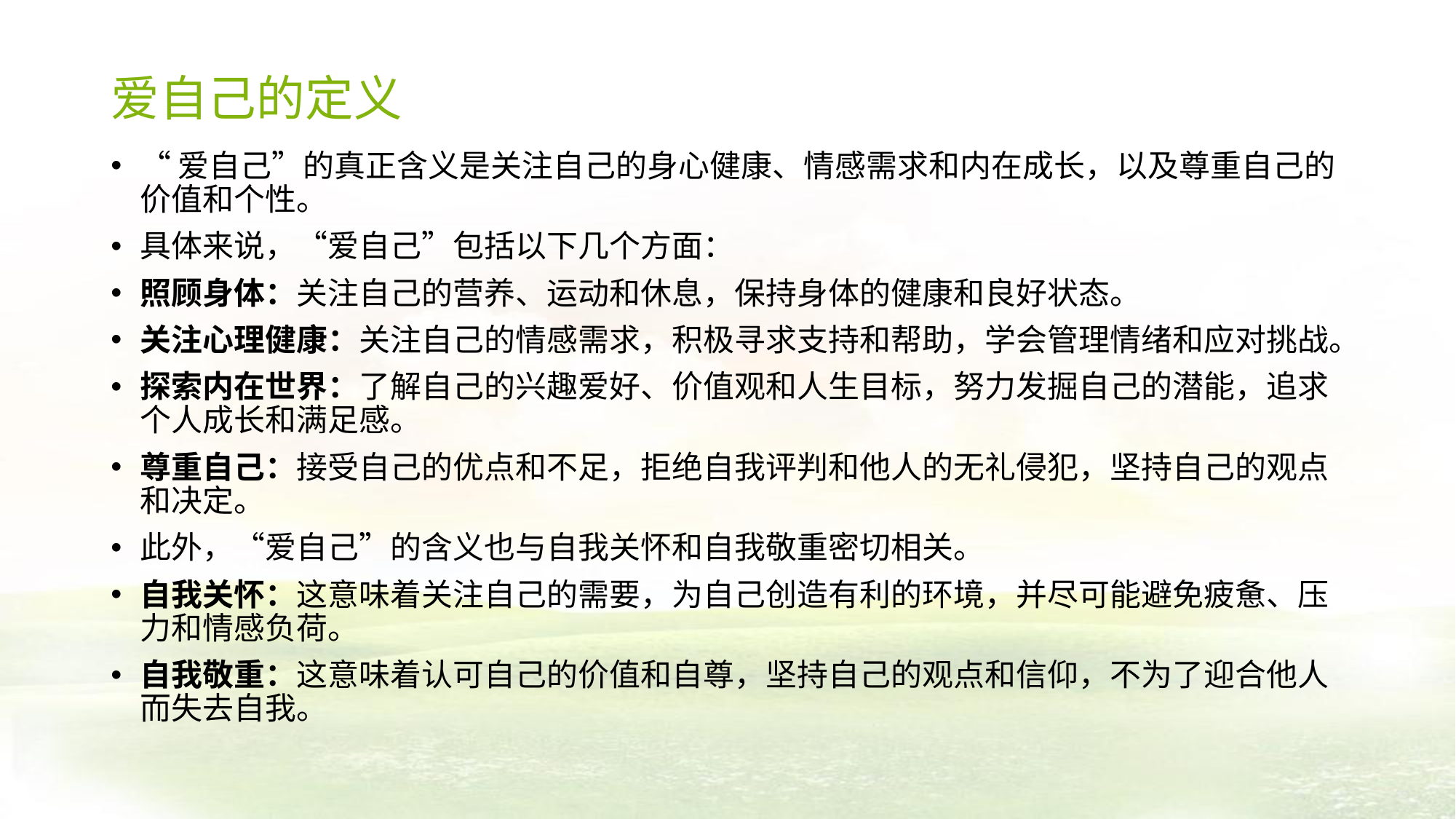

# 爱自己的定义
“爱自己”的真正含义是关注自己的身心健康、情感需求和内在成长，以及尊重自己的价值和个性。
具体来说，“爱自己”包括以下几个方面：
照顾身体：关注自己的营养、运动和休息，保持身体的健康和良好状态。
关注心理健康：关注自己的情感需求，积极寻求支持和帮助，学会管理情绪和应对挑战。
探索内在世界：了解自己的兴趣爱好、价值观和人生目标，努力发掘自己的潜能，追求个人成长和满足感。
尊重自己：接受自己的优点和不足，拒绝自我评判和他人的无礼侵犯，坚持自己的观点和决定。
此外，“爱自己”的含义也与自我关怀和自我敬重密切相关。
自我关怀：这意味着关注自己的需要，为自己创造有利的环境，并尽可能避免疲惫、压力和情感负荷。
自我敬重：这意味着认可自己的价值和自尊，坚持自己的观点和信仰，不为了迎合他人而失去自我。